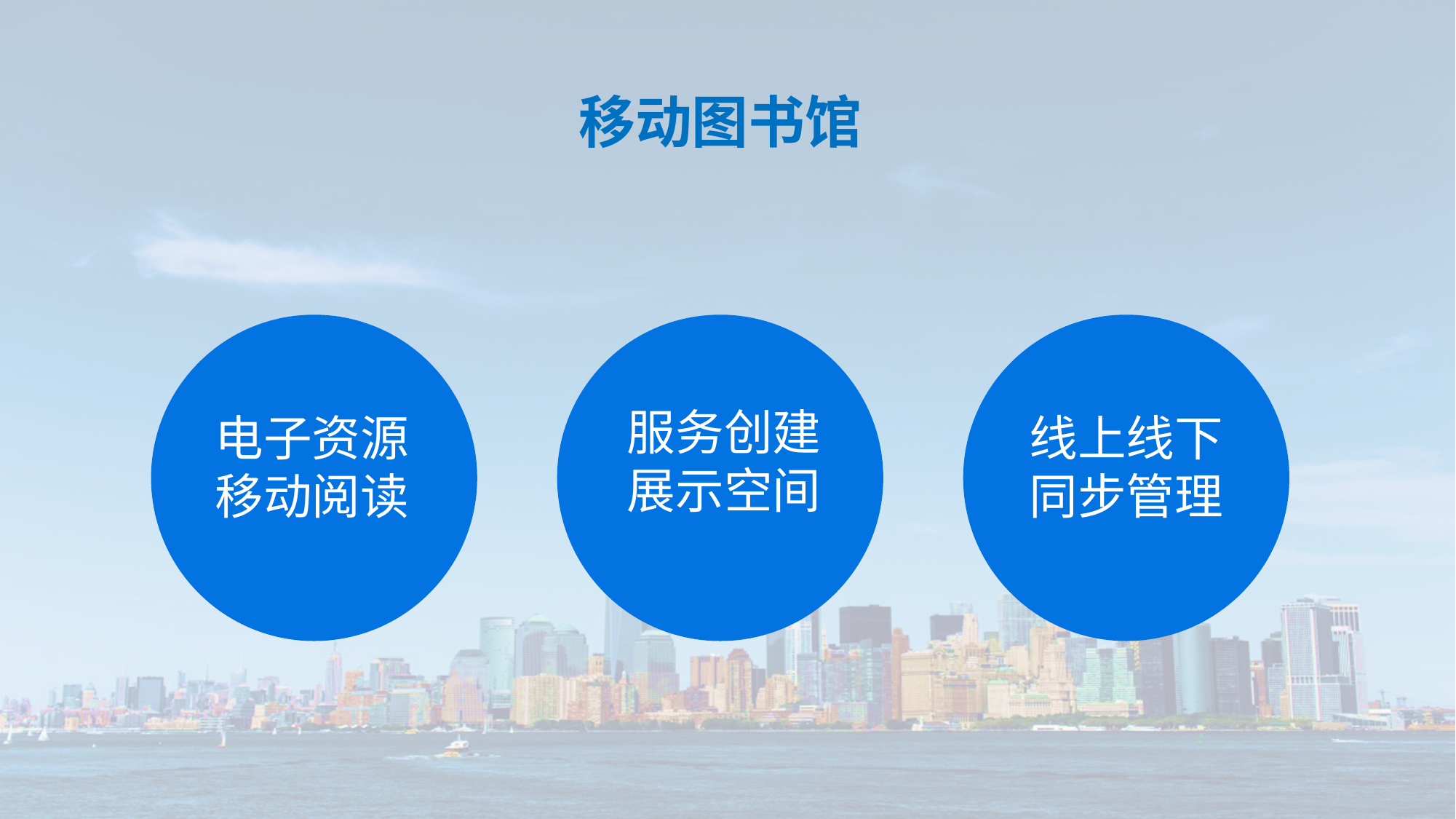

移动图书馆

电子资源
移动阅读

线上线下
同步管理

服务创建
展示空间